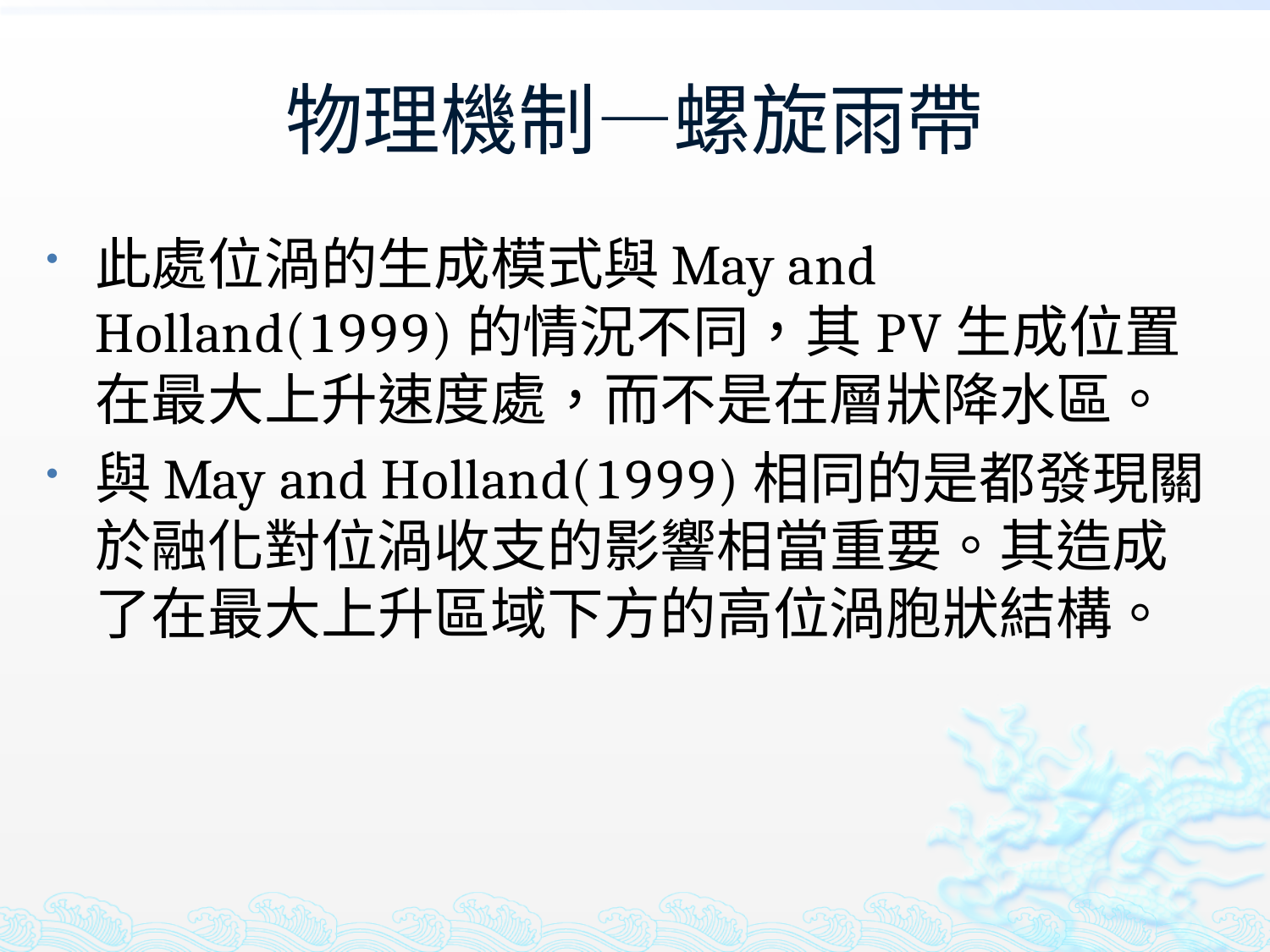

# 物理機制—螺旋雨帶
此處位渦的生成模式與May and Holland(1999)的情況不同，其PV生成位置在最大上升速度處，而不是在層狀降水區。
與May and Holland(1999)相同的是都發現關於融化對位渦收支的影響相當重要。其造成了在最大上升區域下方的高位渦胞狀結構。